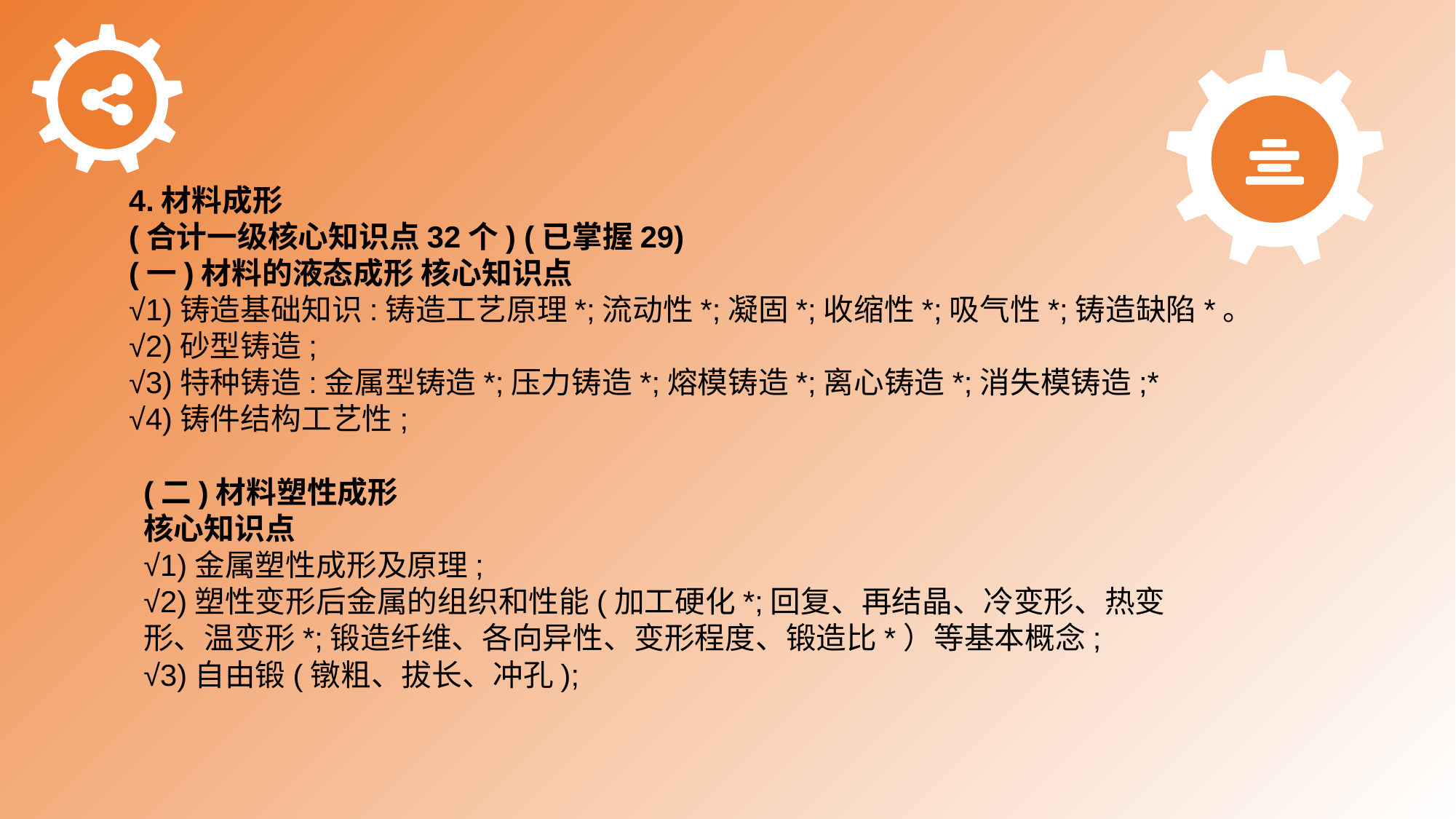

4.材料成形
(合计一级核心知识点32个) (已掌握29)
(一)材料的液态成形 核心知识点
√1)铸造基础知识:铸造工艺原理*;流动性*;凝固*;收缩性*;吸气性*;铸造缺陷*。
√2)砂型铸造;
√3)特种铸造:金属型铸造*;压力铸造*;熔模铸造*;离心铸造*;消失模铸造;*
√4)铸件结构工艺性;
(二)材料塑性成形
核心知识点
√1)金属塑性成形及原理;
√2)塑性变形后金属的组织和性能(加工硬化*;回复、再结晶、冷变形、热变形、温变形*;锻造纤维、各向异性、变形程度、锻造比*）等基本概念;
√3)自由锻(镦粗、拔长、冲孔);